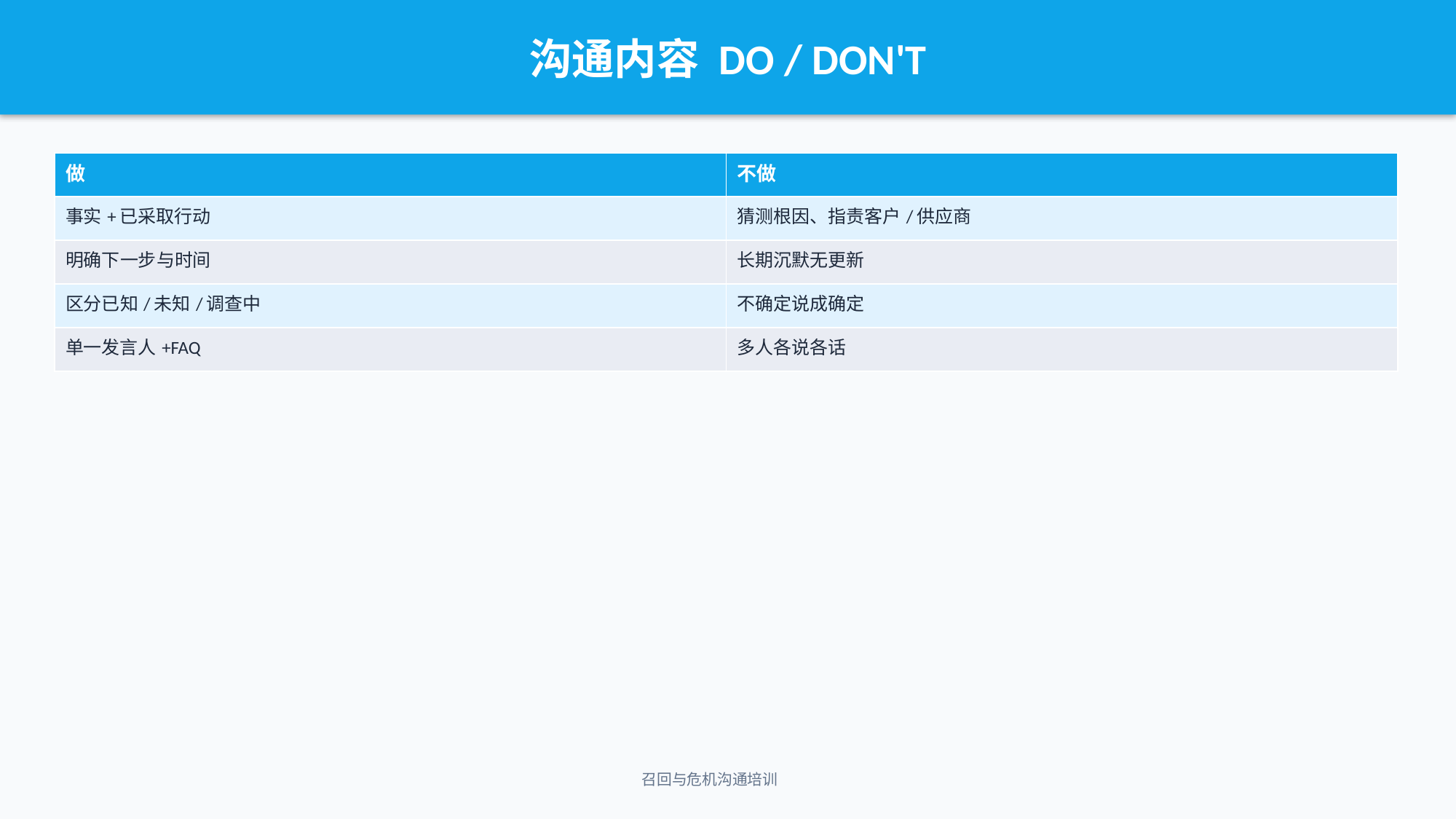

沟通内容 DO / DON'T
| 做 | 不做 |
| --- | --- |
| 事实+已采取行动 | 猜测根因、指责客户/供应商 |
| 明确下一步与时间 | 长期沉默无更新 |
| 区分已知/未知/调查中 | 不确定说成确定 |
| 单一发言人+FAQ | 多人各说各话 |
召回与危机沟通培训